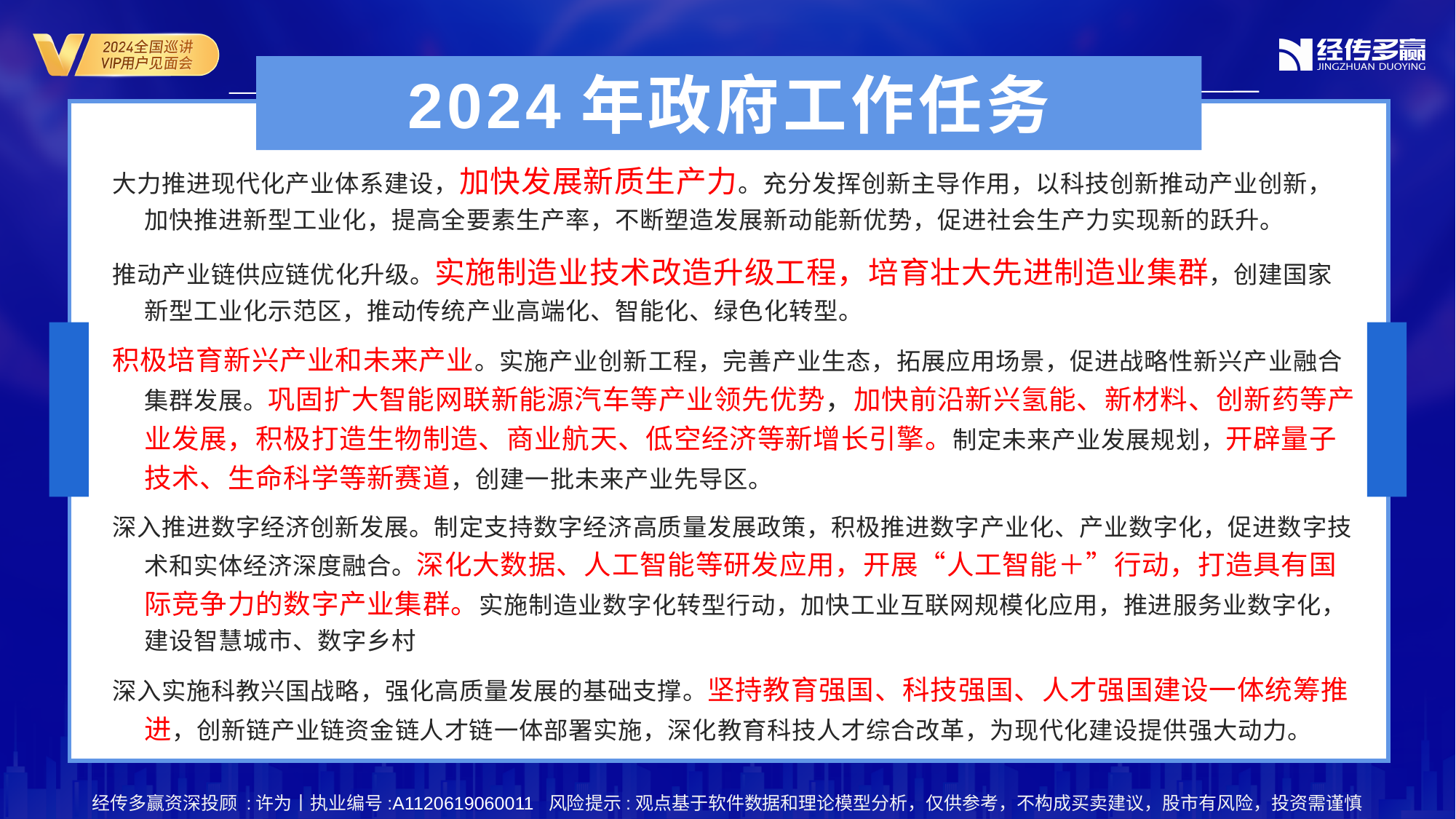

2024年政府工作任务

大力推进现代化产业体系建设，加快发展新质生产力。充分发挥创新主导作用，以科技创新推动产业创新，加快推进新型工业化，提高全要素生产率，不断塑造发展新动能新优势，促进社会生产力实现新的跃升。
推动产业链供应链优化升级。实施制造业技术改造升级工程，培育壮大先进制造业集群，创建国家新型工业化示范区，推动传统产业高端化、智能化、绿色化转型。
积极培育新兴产业和未来产业。实施产业创新工程，完善产业生态，拓展应用场景，促进战略性新兴产业融合集群发展。巩固扩大智能网联新能源汽车等产业领先优势，加快前沿新兴氢能、新材料、创新药等产业发展，积极打造生物制造、商业航天、低空经济等新增长引擎。制定未来产业发展规划，开辟量子技术、生命科学等新赛道，创建一批未来产业先导区。
深入推进数字经济创新发展。制定支持数字经济高质量发展政策，积极推进数字产业化、产业数字化，促进数字技术和实体经济深度融合。深化大数据、人工智能等研发应用，开展“人工智能＋”行动，打造具有国际竞争力的数字产业集群。实施制造业数字化转型行动，加快工业互联网规模化应用，推进服务业数字化，建设智慧城市、数字乡村
深入实施科教兴国战略，强化高质量发展的基础支撑。坚持教育强国、科技强国、人才强国建设一体统筹推进，创新链产业链资金链人才链一体部署实施，深化教育科技人才综合改革，为现代化建设提供强大动力。